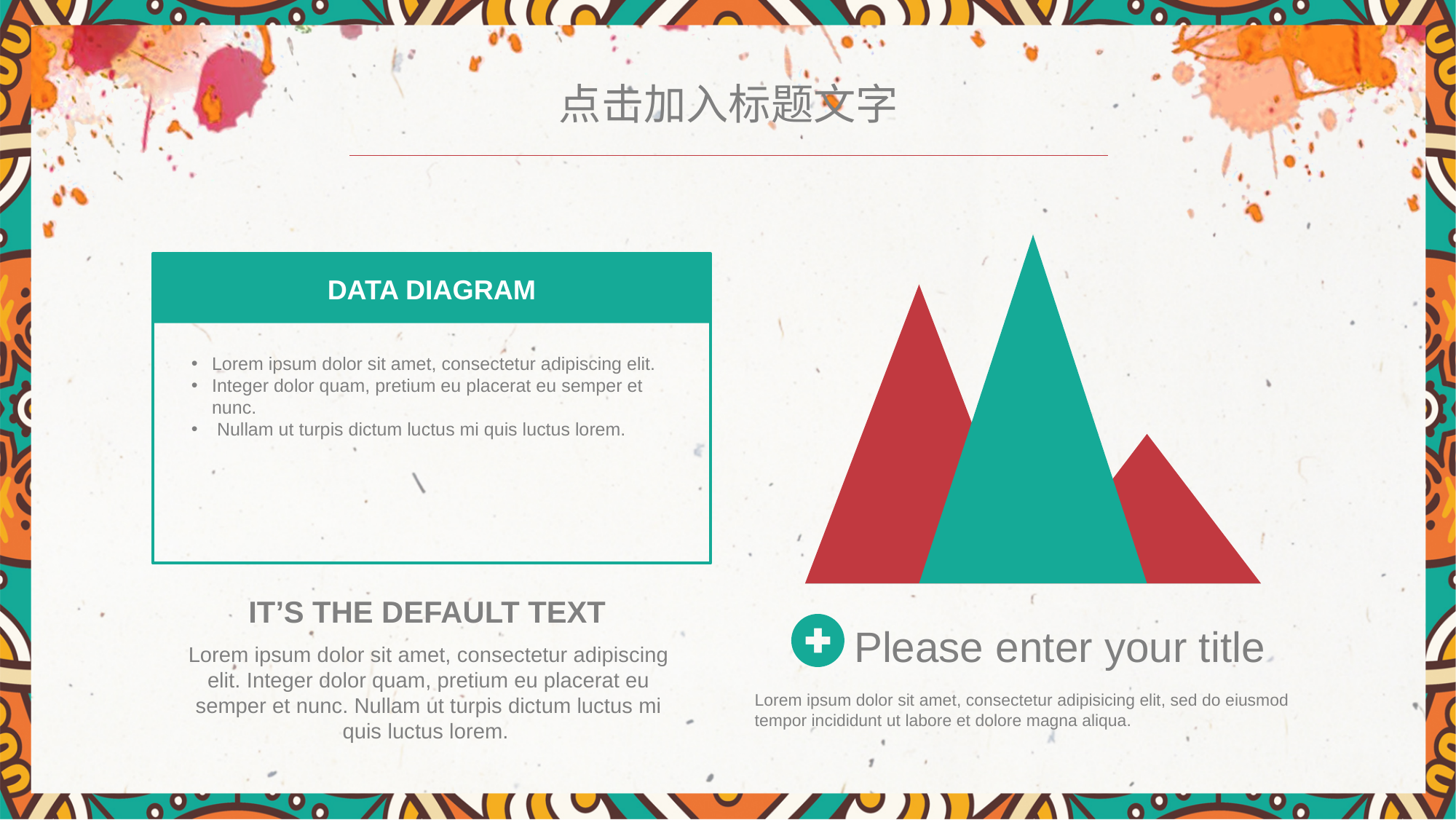

点击加入标题文字

### Chart

| Category | One | Two | Three |
|---|---|---|---|
| Data 1 | 0.0 | 0.0 | 0.0 |
| Data 2 | 0.0 | 24.0 | 0.0 |
| Data 3 | 28.0 | 0.0 | 0.0 |
| Data 4 | 0.0 | 0.0 | 12.0 |
| Data 5 | 0.0 | 0.0 | 0.0 |
Please enter your title
Lorem ipsum dolor sit amet, consectetur adipisicing elit, sed do eiusmod tempor incididunt ut labore et dolore magna aliqua.

DATA DIAGRAM
Lorem ipsum dolor sit amet, consectetur adipiscing elit.
Integer dolor quam, pretium eu placerat eu semper et nunc.
 Nullam ut turpis dictum luctus mi quis luctus lorem.
IT’S THE DEFAULT TEXT
Lorem ipsum dolor sit amet, consectetur adipiscing elit. Integer dolor quam, pretium eu placerat eu semper et nunc. Nullam ut turpis dictum luctus mi quis luctus lorem.